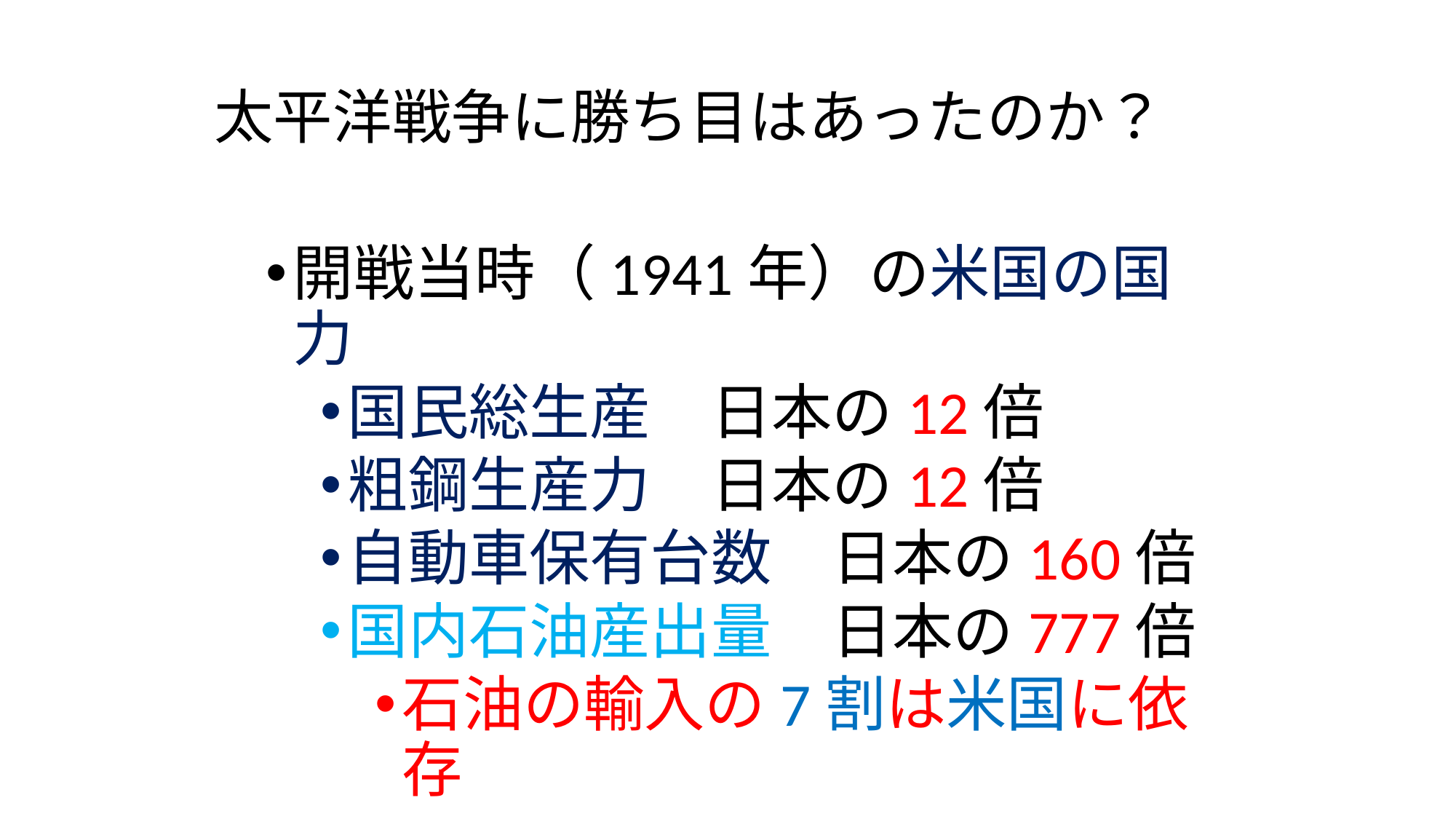

# 太平洋戦争に勝ち目はあったのか？
開戦当時（1941年）の米国の国力
国民総生産　日本の12倍
粗鋼生産力　日本の12倍
自動車保有台数　日本の160倍
国内石油産出量　日本の777倍
石油の輸入の7割は米国に依存